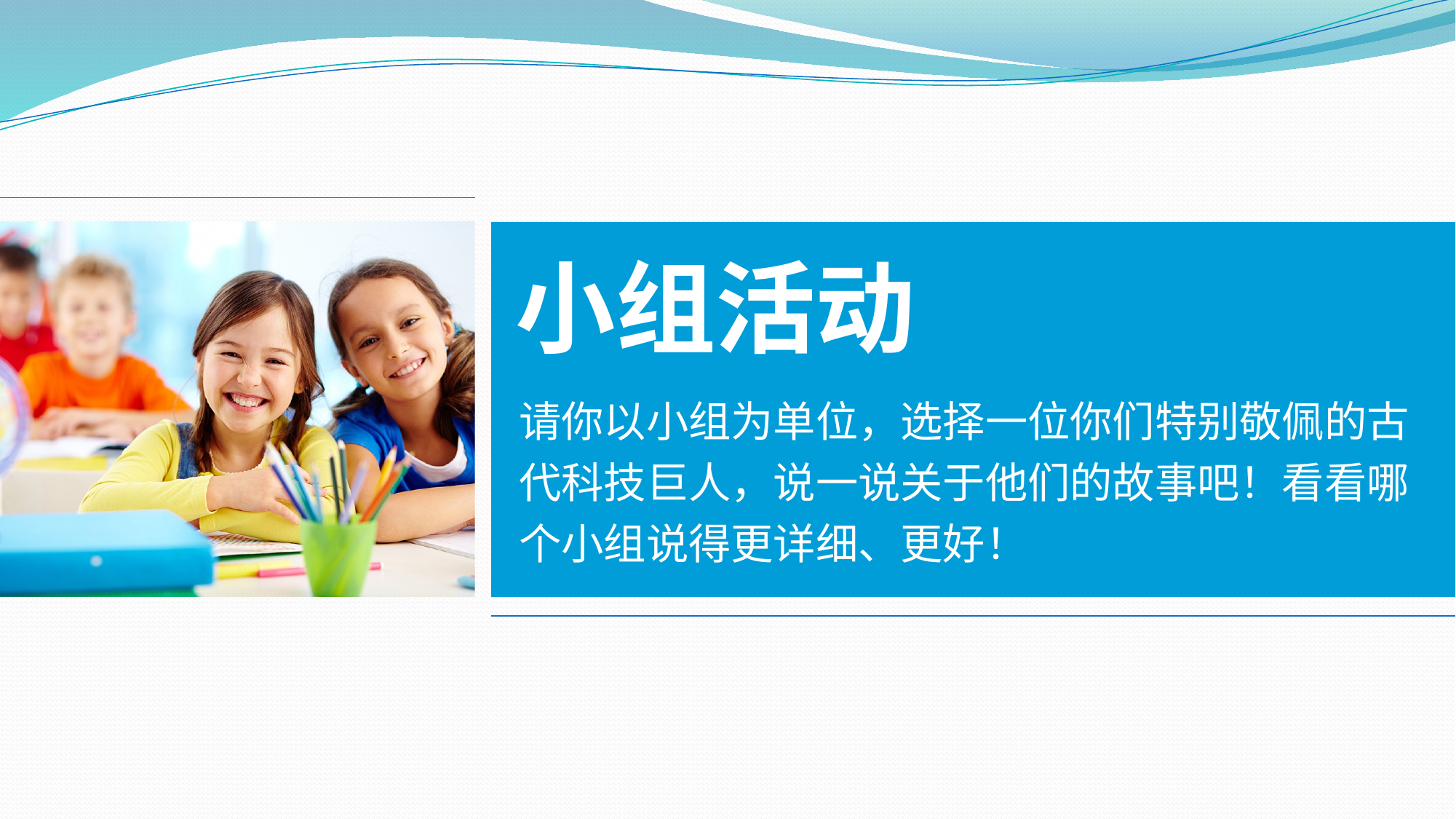

小组活动
请你以小组为单位，选择一位你们特别敬佩的古代科技巨人，说一说关于他们的故事吧！看看哪个小组说得更详细、更好！